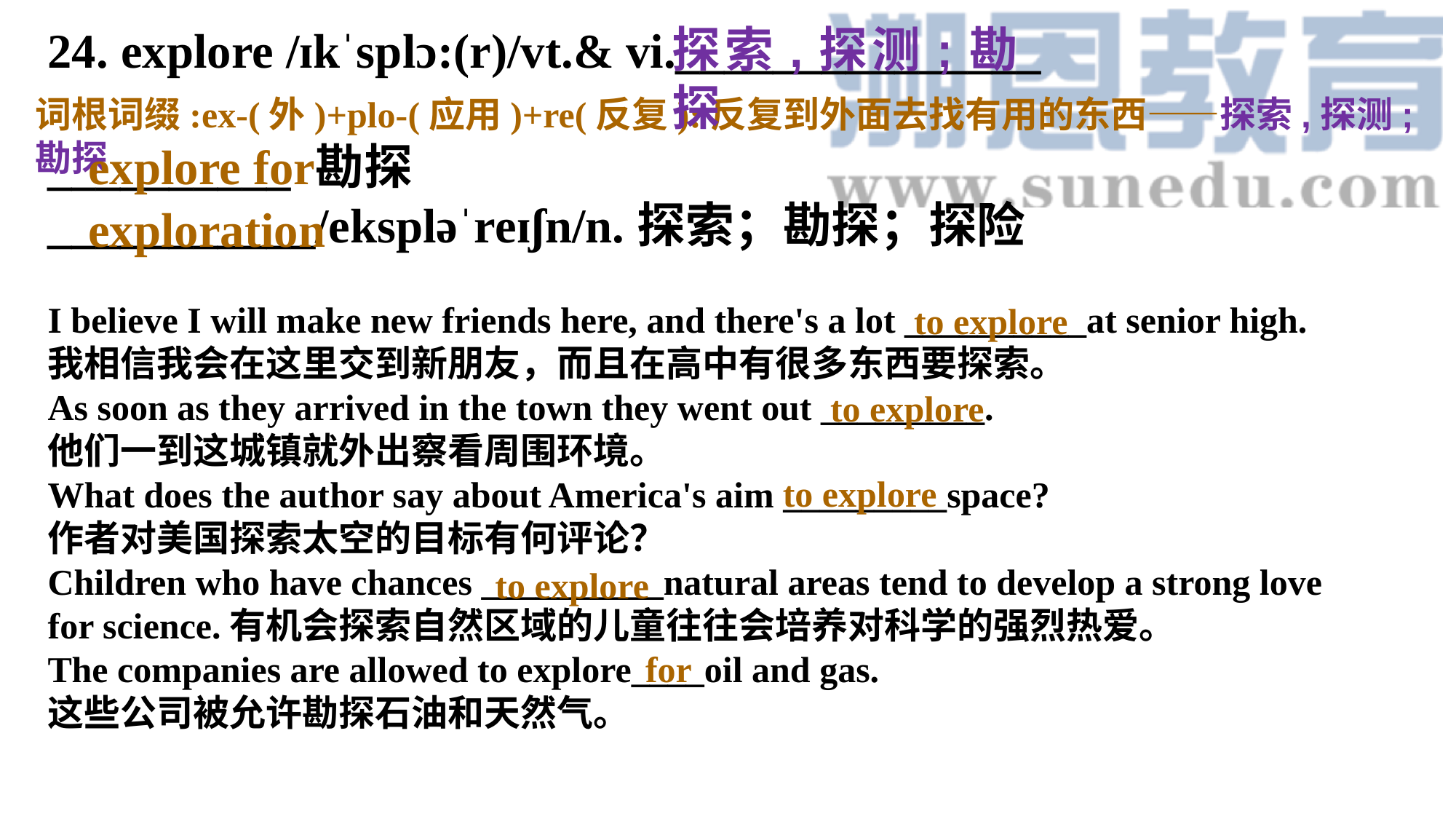

24. explore /ɪkˈsplɔ:(r)/vt.& vi._________________________ 勘探___________/ekspləˈreɪʃn/n.探索；勘探；探险

I believe I will make new friends here, and there's a lot __________at senior high.
我相信我会在这里交到新朋友，而且在高中有很多东西要探索。
As soon as they arrived in the town they went out _________.
他们一到这城镇就外出察看周围环境。
What does the author say about America's aim _________space?
作者对美国探索太空的目标有何评论？
Children who have chances __________natural areas tend to develop a strong love
for science.有机会探索自然区域的儿童往往会培养对科学的强烈热爱。
The companies are allowed to explore____oil and gas.
这些公司被允许勘探石油和天然气。

探索,探测;勘探
词根词缀:ex-(外)+plo-(应用)+re(反复):反复到外面去找有用的东西——探索,探测;勘探
explore for
exploration
to explore
to explore
to explore
to explore
for